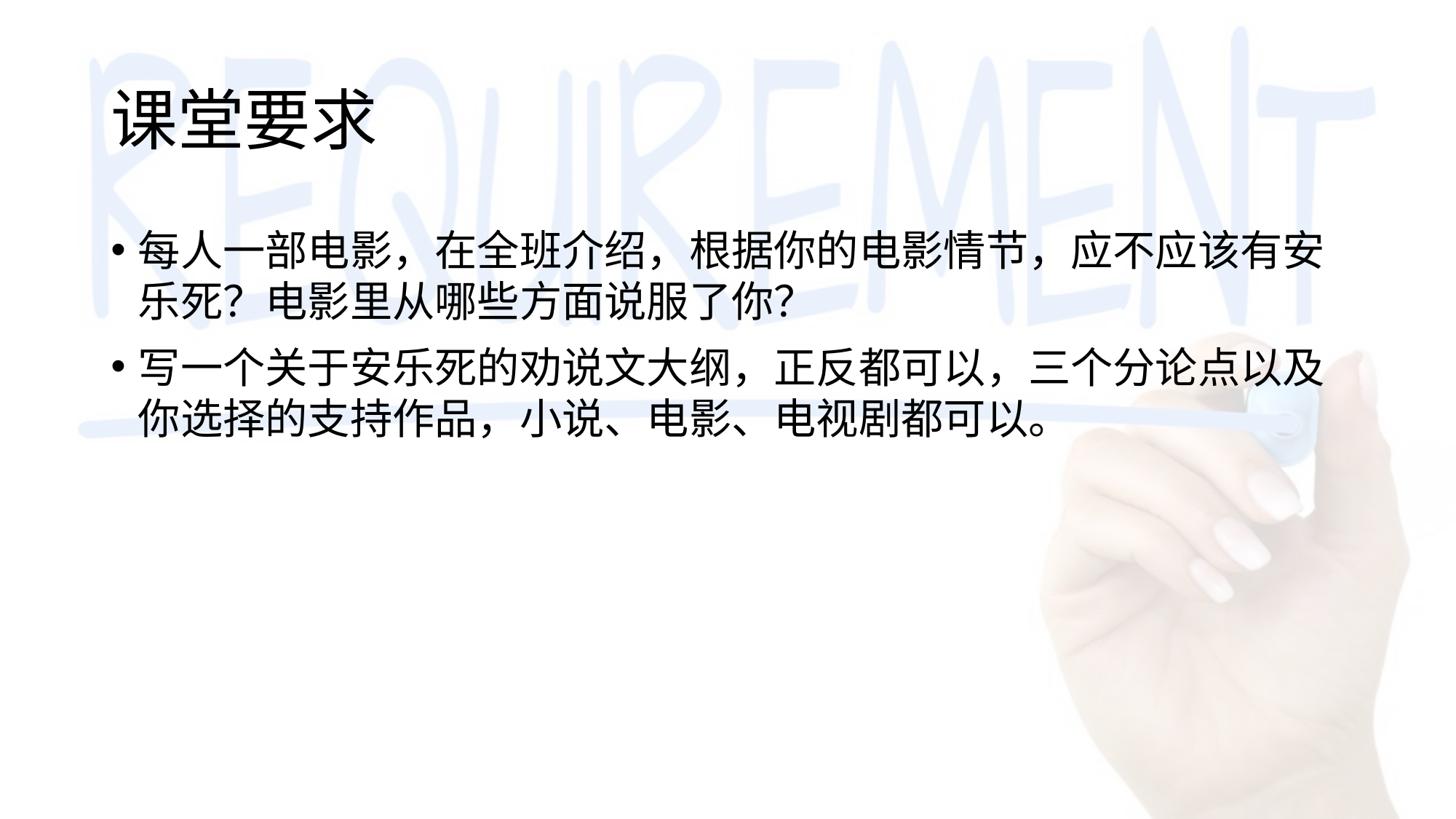

# 课堂要求
每人一部电影，在全班介绍，根据你的电影情节，应不应该有安乐死？电影里从哪些方面说服了你？
写一个关于安乐死的劝说文大纲，正反都可以，三个分论点以及你选择的支持作品，小说、电影、电视剧都可以。